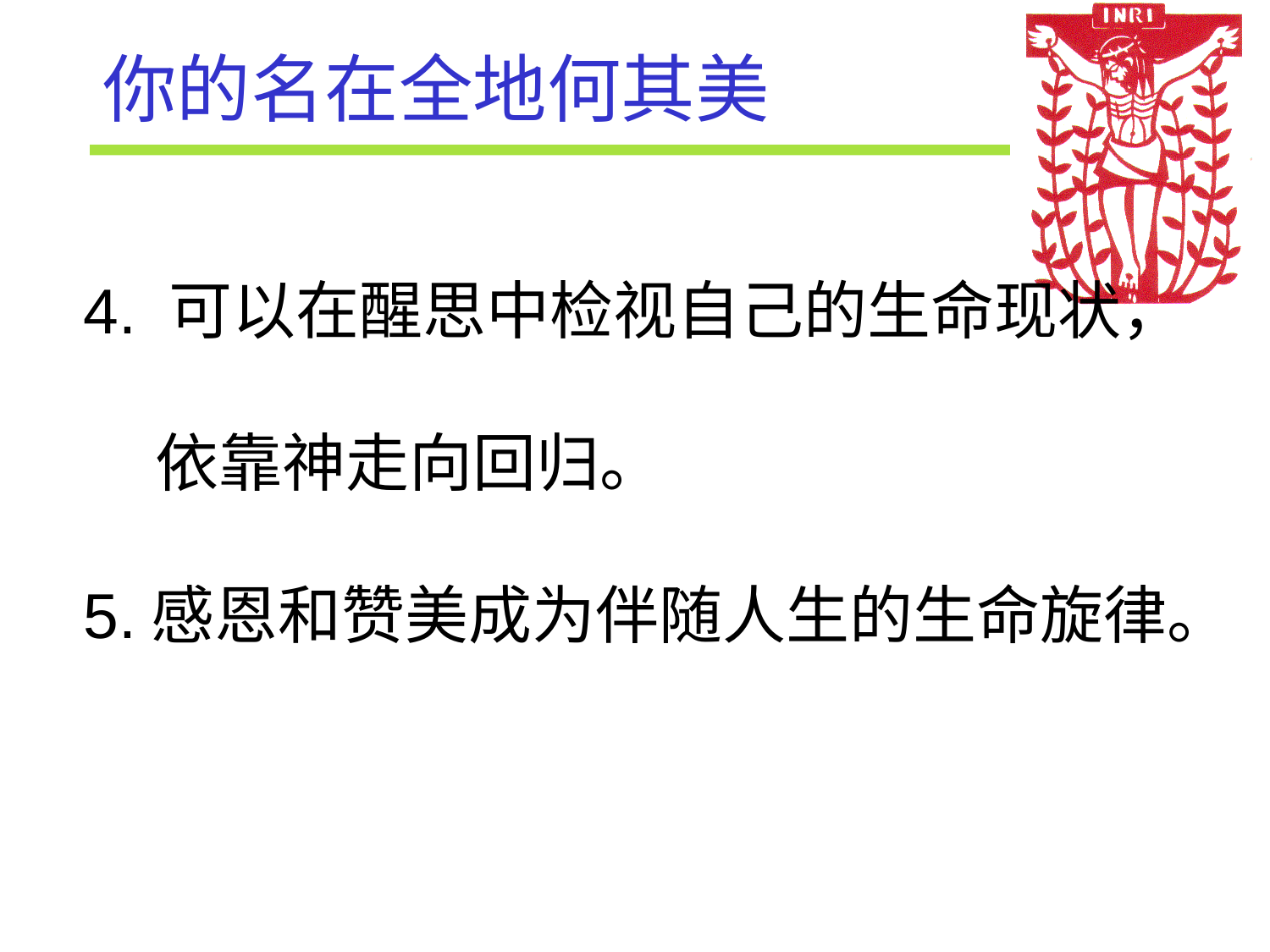

# 你的名在全地何其美
4. 可以在醒思中检视自己的生命现状，
    依靠神走向回归。

5.感恩和赞美成为伴随人生的生命旋律。